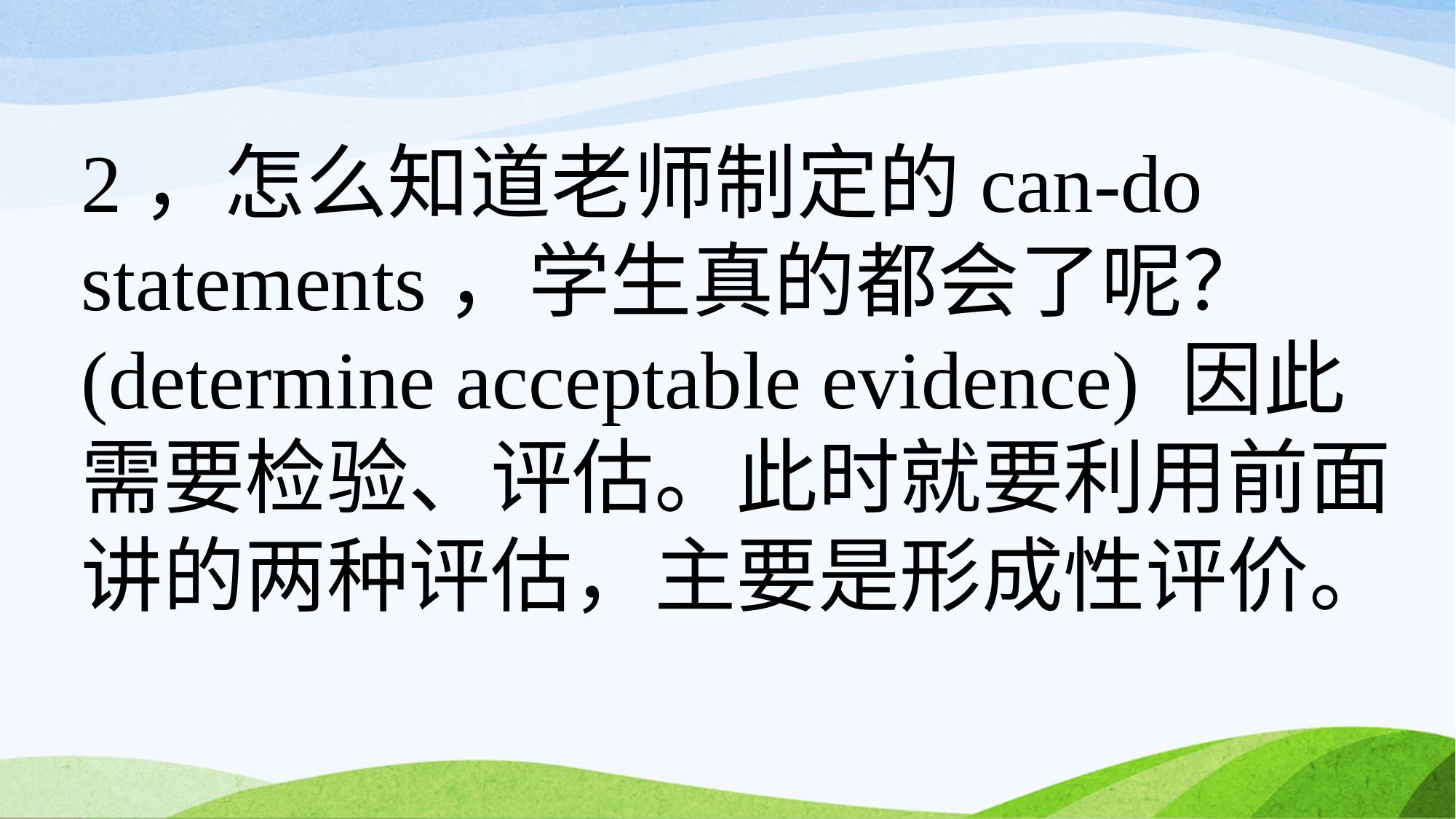

2，怎么知道老师制定的can-do statements，学生真的都会了呢？(determine acceptable evidence) 因此需要检验、评估。此时就要利用前面讲的两种评估，主要是形成性评价。